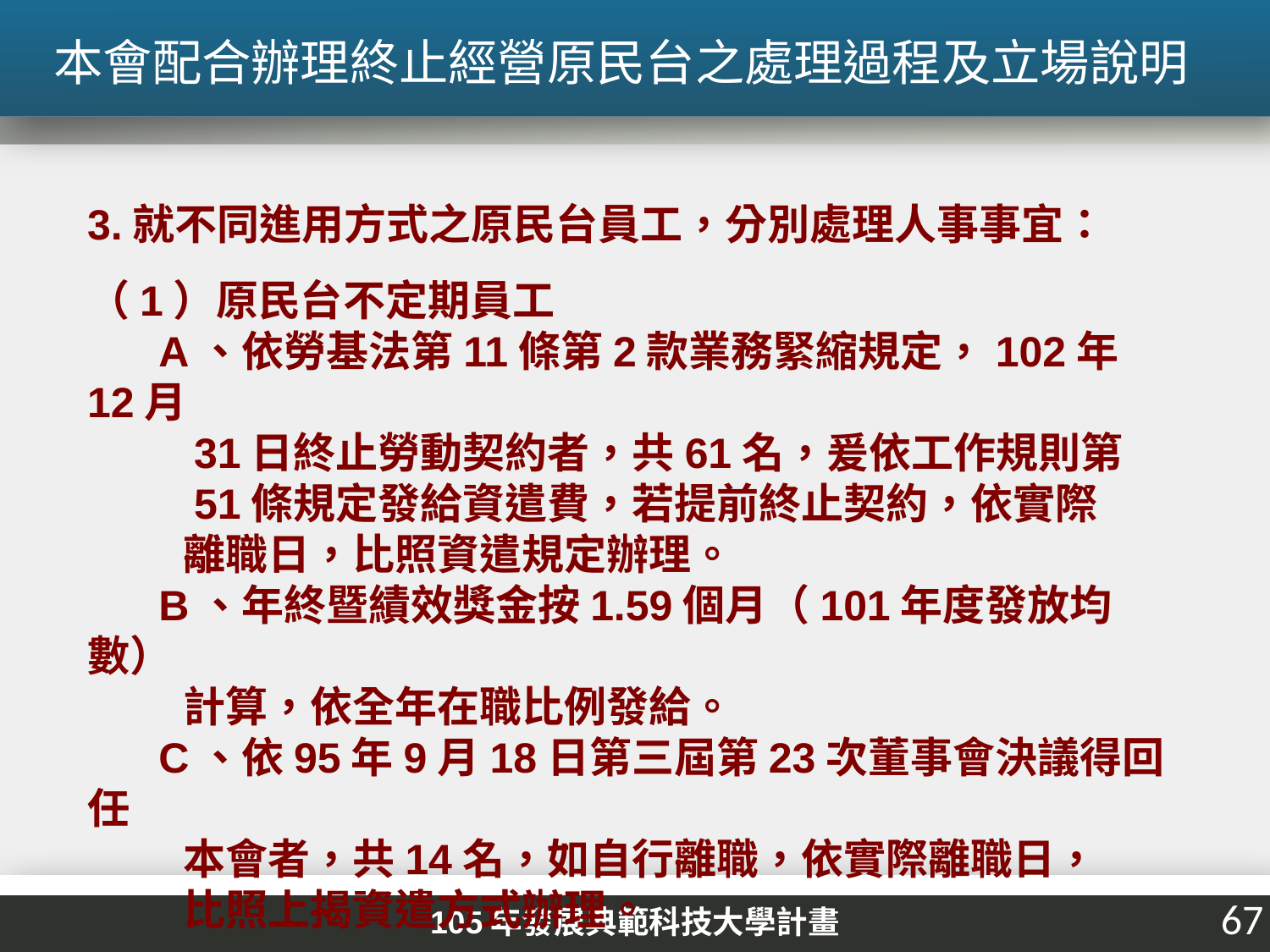

本會配合辦理終止經營原民台之處理過程及立場說明

3.就不同進用方式之原民台員工，分別處理人事事宜：
（1）原民台不定期員工
      A、依勞基法第11條第2款業務緊縮規定，102年12月
         31日終止勞動契約者，共61名，爰依工作規則第
         51條規定發給資遣費，若提前終止契約，依實際
         離職日，比照資遣規定辦理。
      B、年終暨績效獎金按1.59個月（101年度發放均數）
         計算，依全年在職比例發給。
      C、依95年9月18日第三屆第23次董事會決議得回任
         本會者，共14名，如自行離職，依實際離職日，
         比照上揭資遣方式辦理。